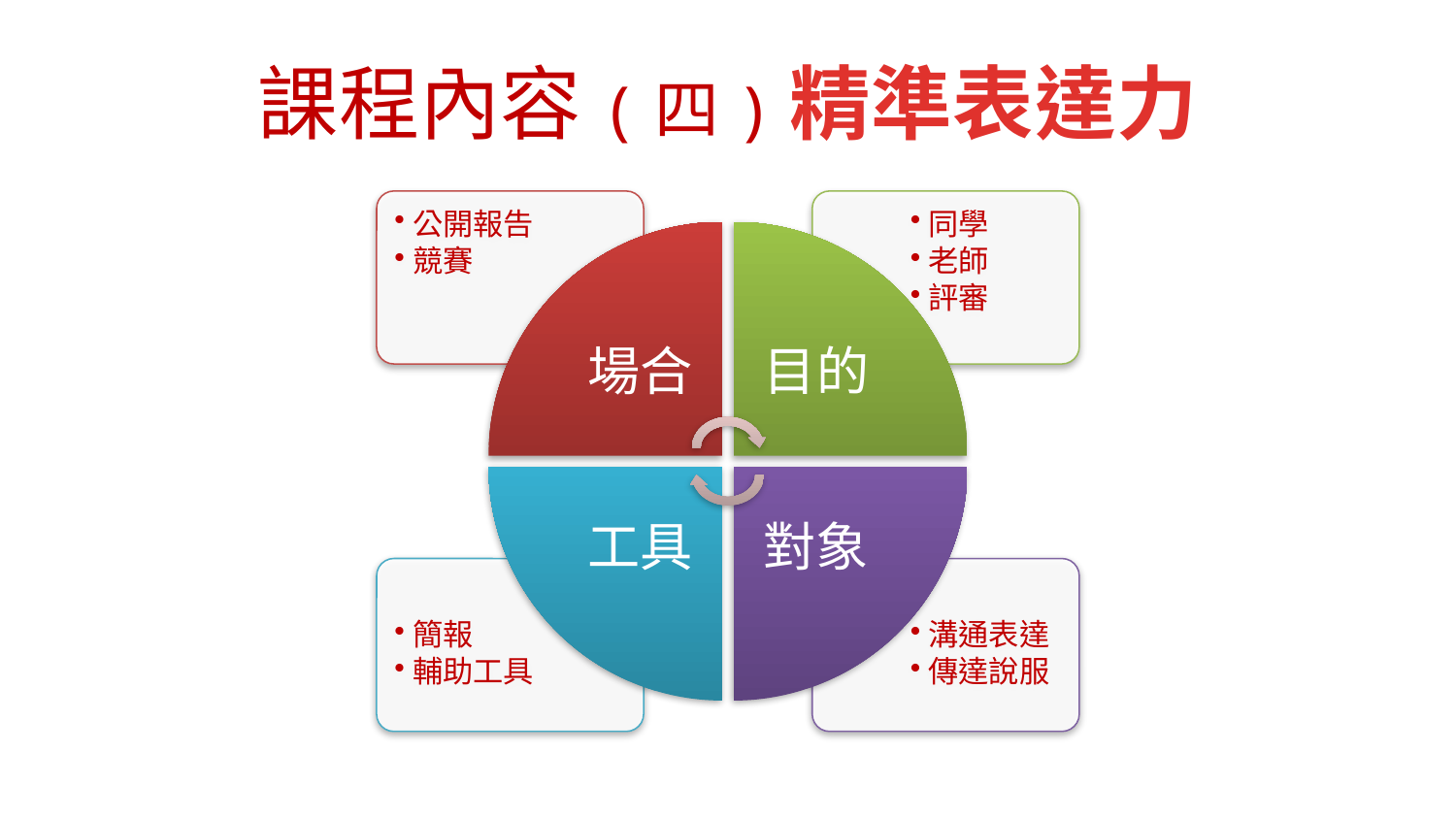

# 課程內容(四)精準表達力
溝通表達
傳達說服
簡報
輔助工具
同學
老師
評審
公開報告
競賽
場合
目的
對象
工具